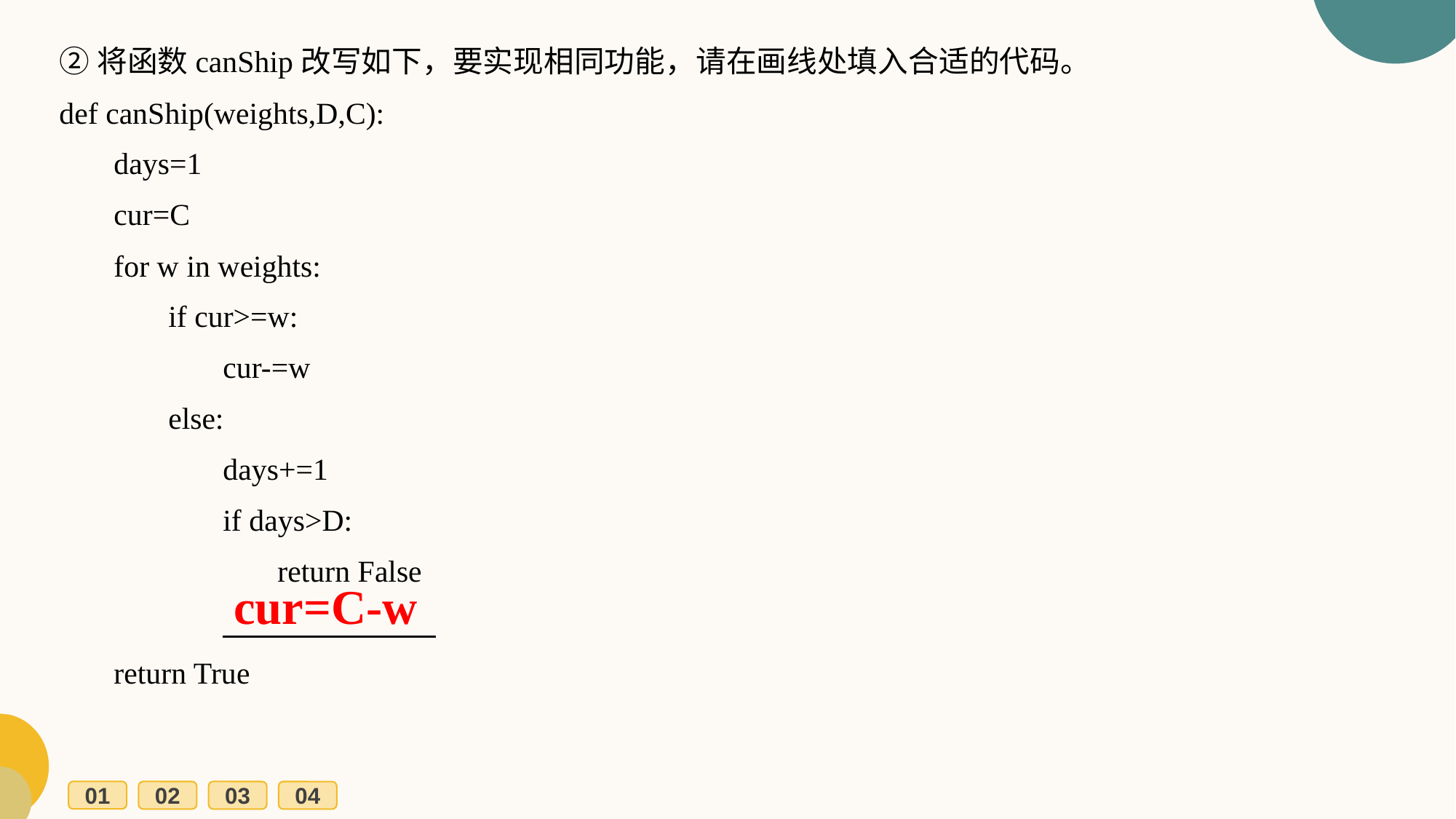

②将函数canShip改写如下，要实现相同功能，请在画线处填入合适的代码。
def canShip(weights,D,C):
days=1
cur=C
for w in weights:
if cur>=w:
cur-=w
else:
days+=1
if days>D:
return False
　　　　　　　.
return True
cur=C-w